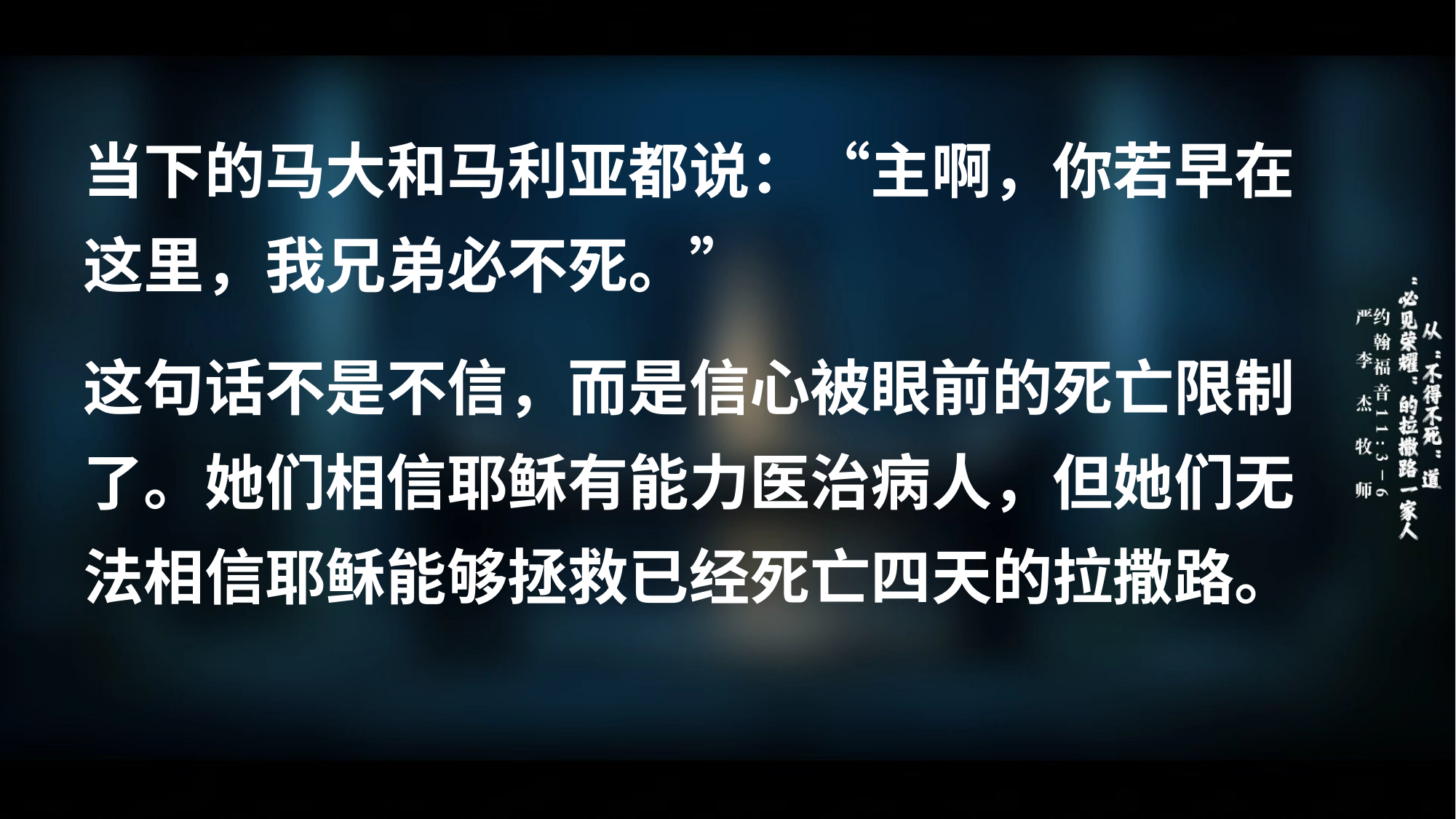

当下的马大和马利亚都说：“主啊，你若早在这里，我兄弟必不死。”
这句话不是不信，而是信心被眼前的死亡限制了。她们相信耶稣有能力医治病人，但她们无法相信耶稣能够拯救已经死亡四天的拉撒路。